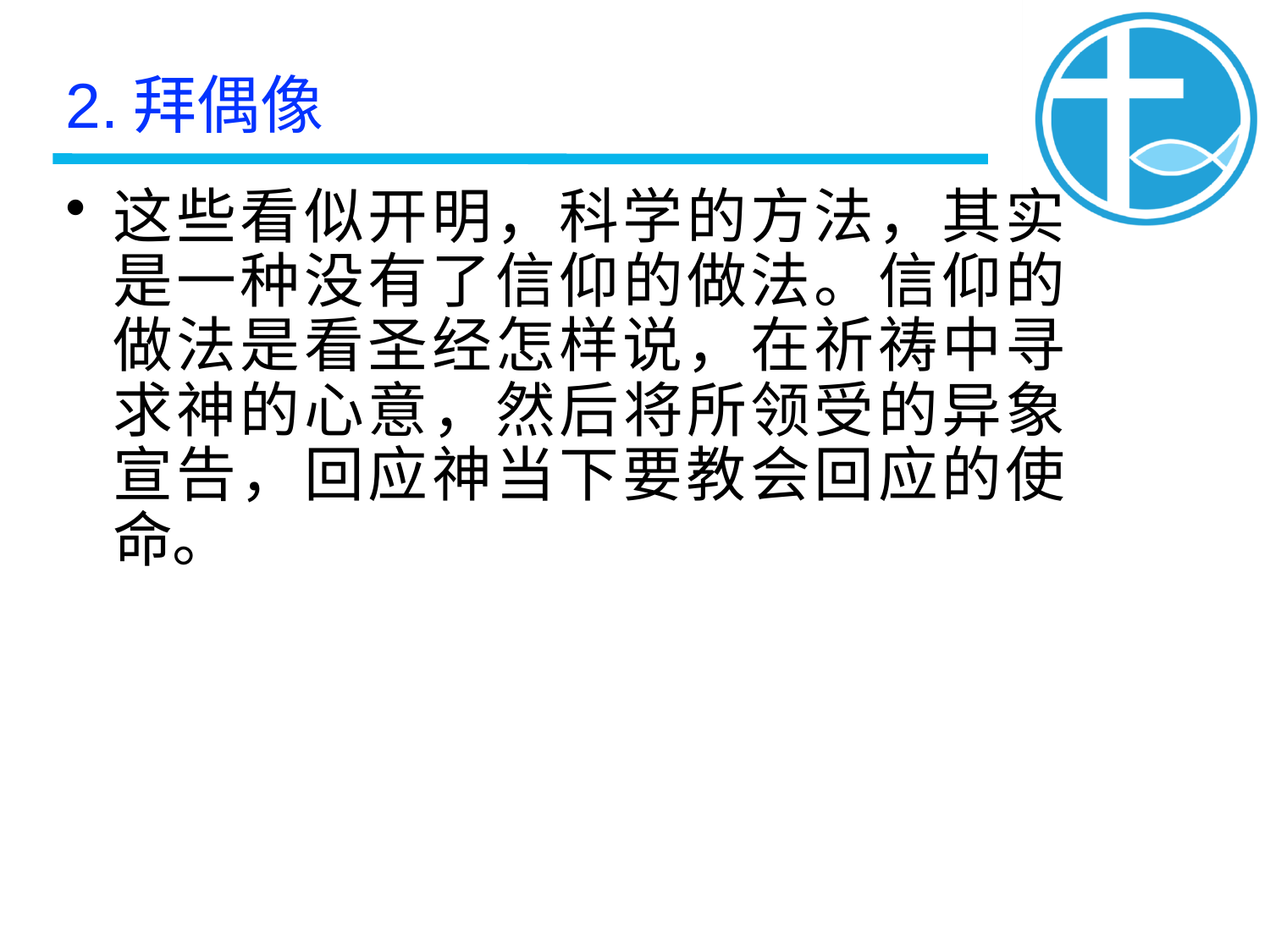

2.拜偶像
这些看似开明，科学的方法，其实是一种没有了信仰的做法。信仰的做法是看圣经怎样说，在祈祷中寻求神的心意，然后将所领受的异象宣告，回应神当下要教会回应的使命。